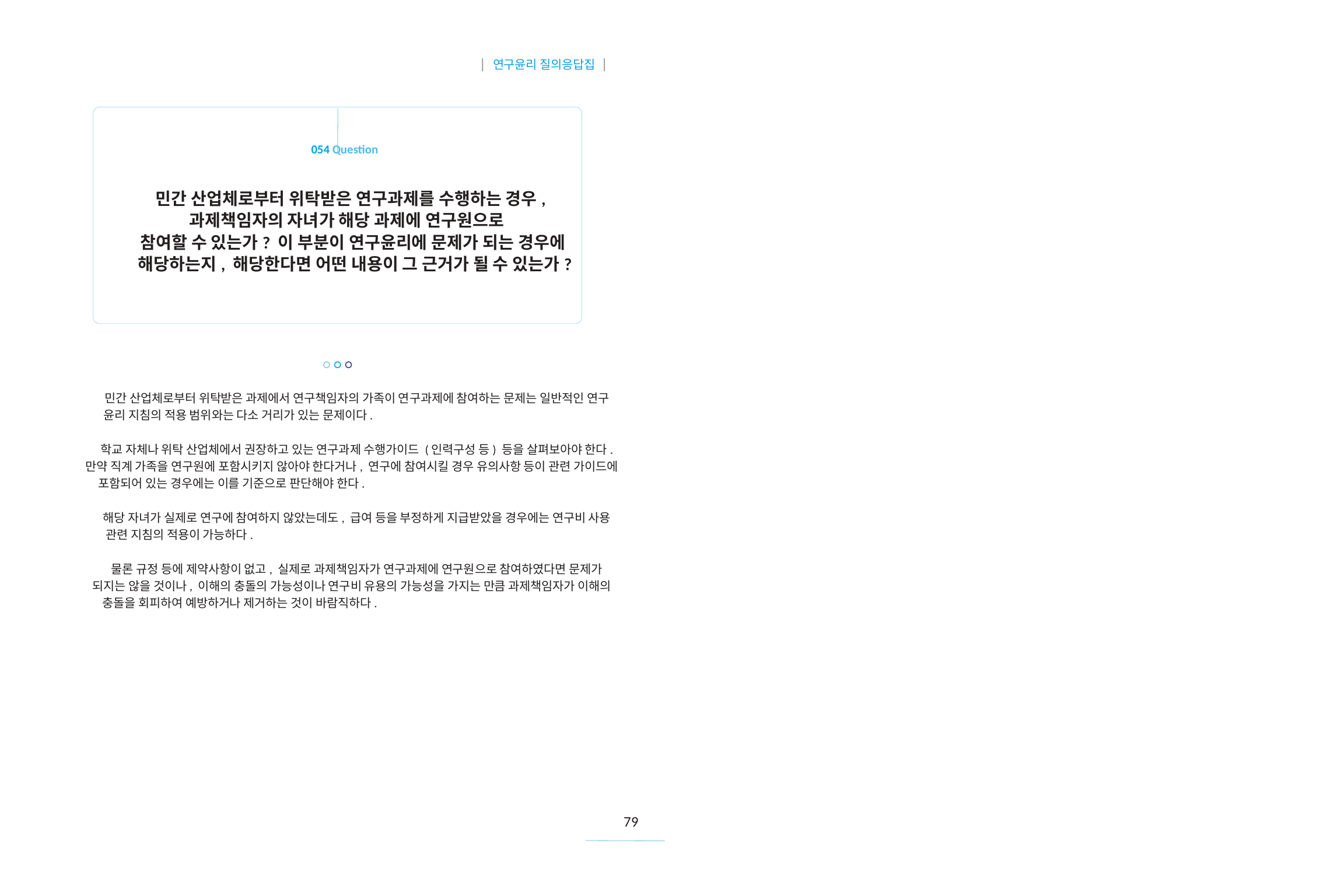

| 연구윤리 질의응답집 |

054 Question

민간 산업체로부터 위탁받은 연구과제를 수행하는 경우,
과제책임자의 자녀가 해당 과제에 연구원으로
참여할 수 있는가? 이 부분이 연구윤리에 문제가 되는 경우에
해당하는지, 해당한다면 어떤 내용이 그 근거가 될 수 있는가?

민간 산업체로부터 위탁받은 과제에서 연구책임자의 가족이 연구과제에 참여하는 문제는 일반적인 연구
윤리 지침의 적용 범위와는 다소 거리가 있는 문제이다.
학교 자체나 위탁 산업체에서 권장하고 있는 연구과제 수행가이드 (인력구성 등) 등을 살펴보아야 한다.
만약 직계 가족을 연구원에 포함시키지 않아야 한다거나, 연구에 참여시킬 경우 유의사항 등이 관련 가이드에
포함되어 있는 경우에는 이를 기준으로 판단해야 한다.
해당 자녀가 실제로 연구에 참여하지 않았는데도, 급여 등을 부정하게 지급받았을 경우에는 연구비 사용
관련 지침의 적용이 가능하다.
물론 규정 등에 제약사항이 없고, 실제로 과제책임자가 연구과제에 연구원으로 참여하였다면 문제가
되지는 않을 것이나, 이해의 충돌의 가능성이나 연구비 유용의 가능성을 가지는 만큼 과제책임자가 이해의
충돌을 회피하여 예방하거나 제거하는 것이 바람직하다.
79